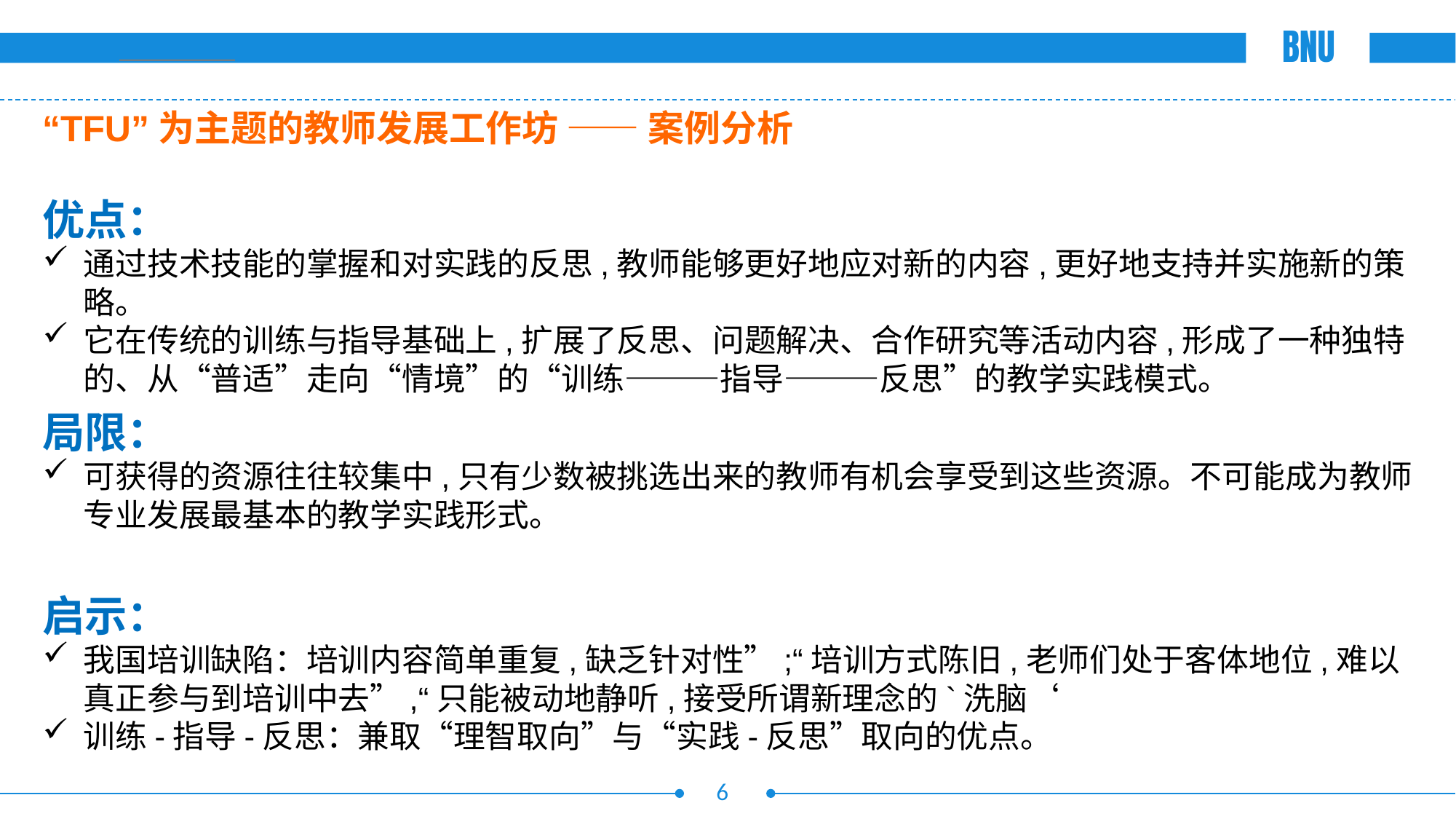

“TFU”为主题的教师发展工作坊 —— 案例分析
优点：
通过技术技能的掌握和对实践的反思,教师能够更好地应对新的内容,更好地支持并实施新的策略。
它在传统的训练与指导基础上,扩展了反思、问题解决、合作研究等活动内容,形成了一种独特的、从“普适”走向“情境”的“训练———指导———反思”的教学实践模式。
局限：
可获得的资源往往较集中,只有少数被挑选出来的教师有机会享受到这些资源。不可能成为教师专业发展最基本的教学实践形式。

启示：
我国培训缺陷：培训内容简单重复,缺乏针对性”;“培训方式陈旧,老师们处于客体地位,难以真正参与到培训中去”,“只能被动地静听,接受所谓新理念的`洗脑‘
训练-指导-反思：兼取“理智取向”与“实践-反思”取向的优点。